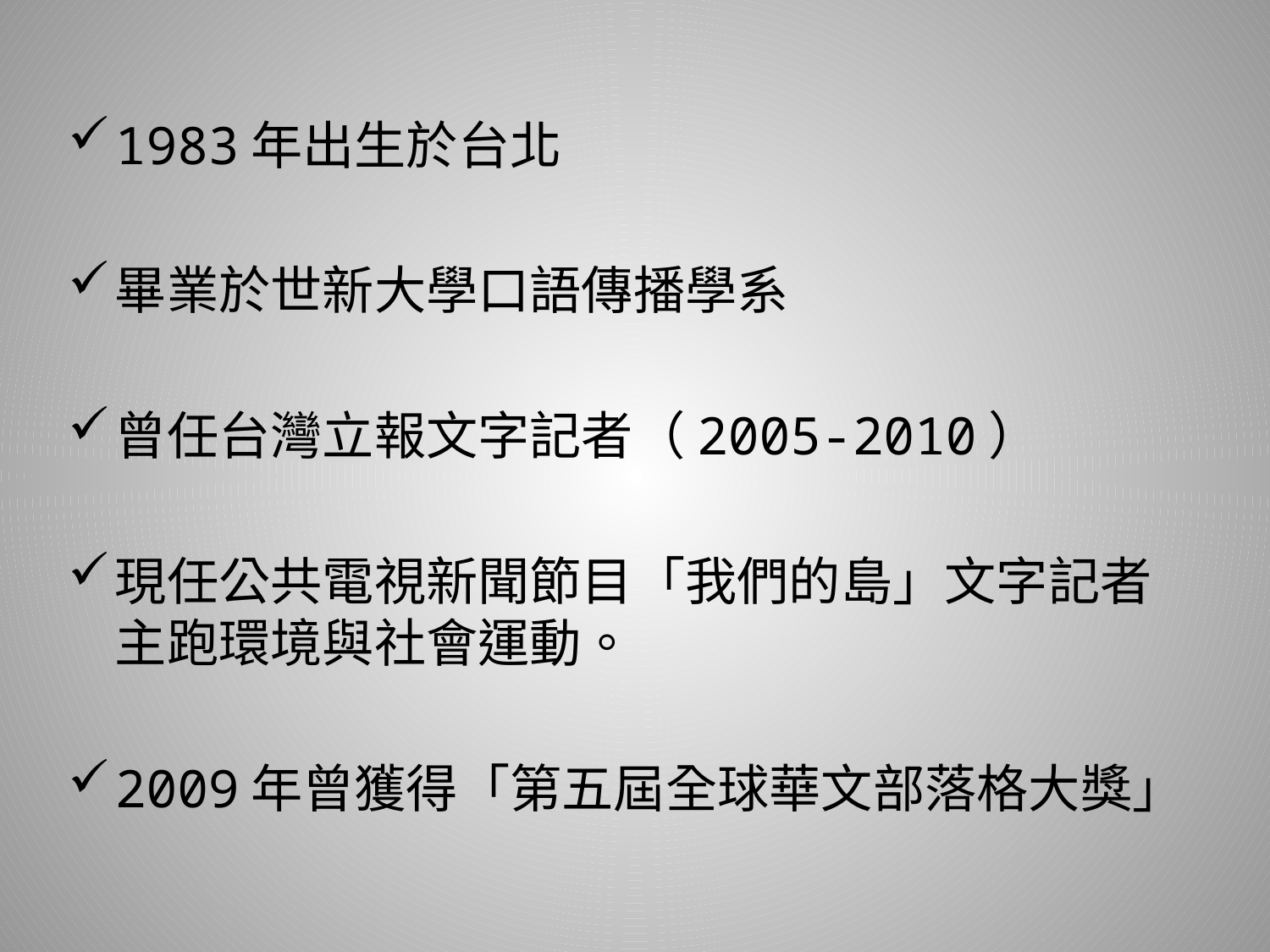

1983年出生於台北

畢業於世新大學口語傳播學系

曾任台灣立報文字記者（2005-2010）

現任公共電視新聞節目「我們的島」文字記者主跑環境與社會運動。

2009年曾獲得「第五屆全球華文部落格大獎」